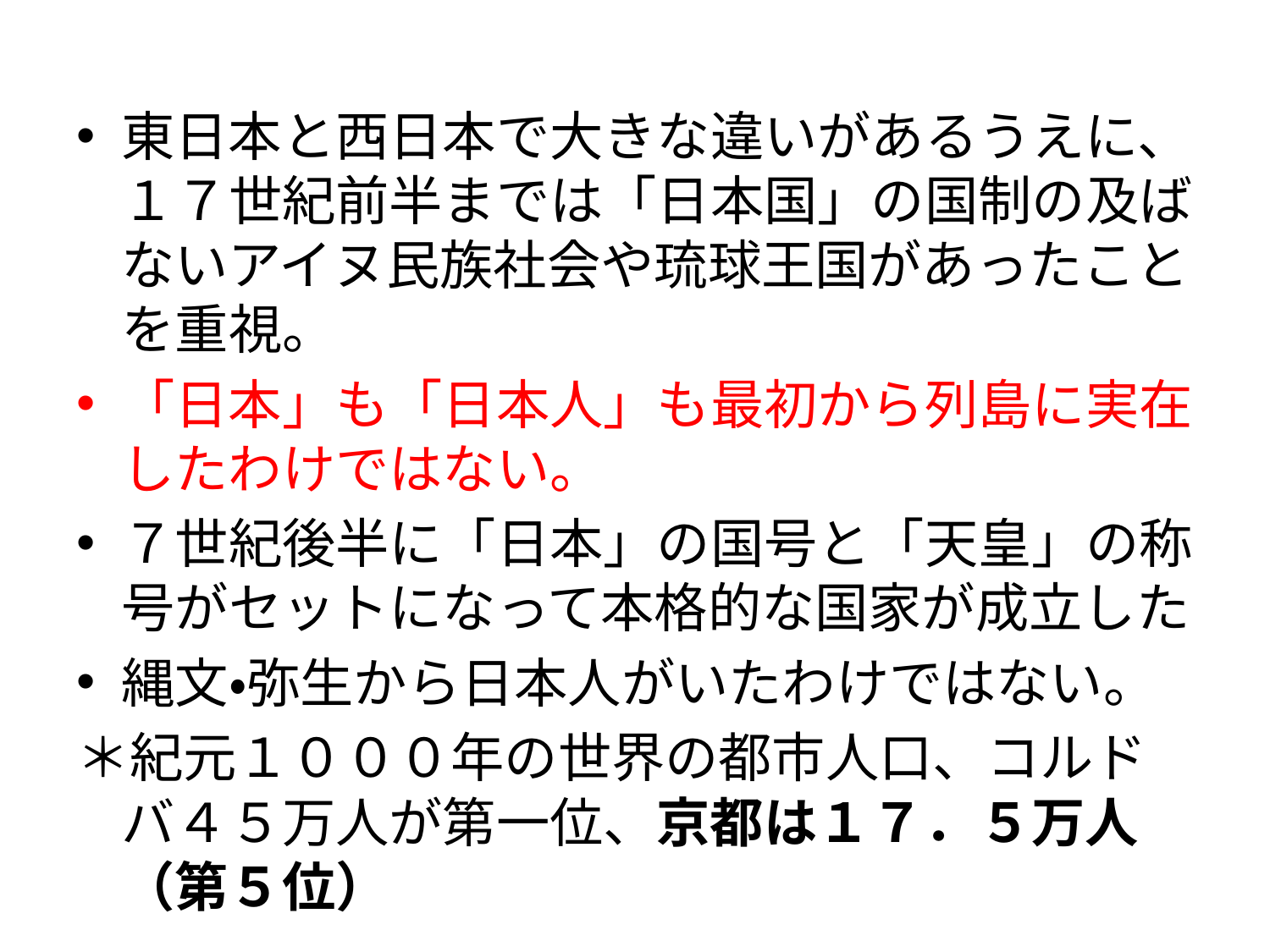

東日本と西日本で大きな違いがあるうえに、１７世紀前半までは「日本国」の国制の及ばないアイヌ民族社会や琉球王国があったことを重視。
「日本」も「日本人」も最初から列島に実在したわけではない。
７世紀後半に「日本」の国号と「天皇」の称号がセットになって本格的な国家が成立した
縄文・弥生から日本人がいたわけではない。
＊紀元１０００年の世界の都市人口、コルドバ４５万人が第一位、京都は１７．５万人（第５位）